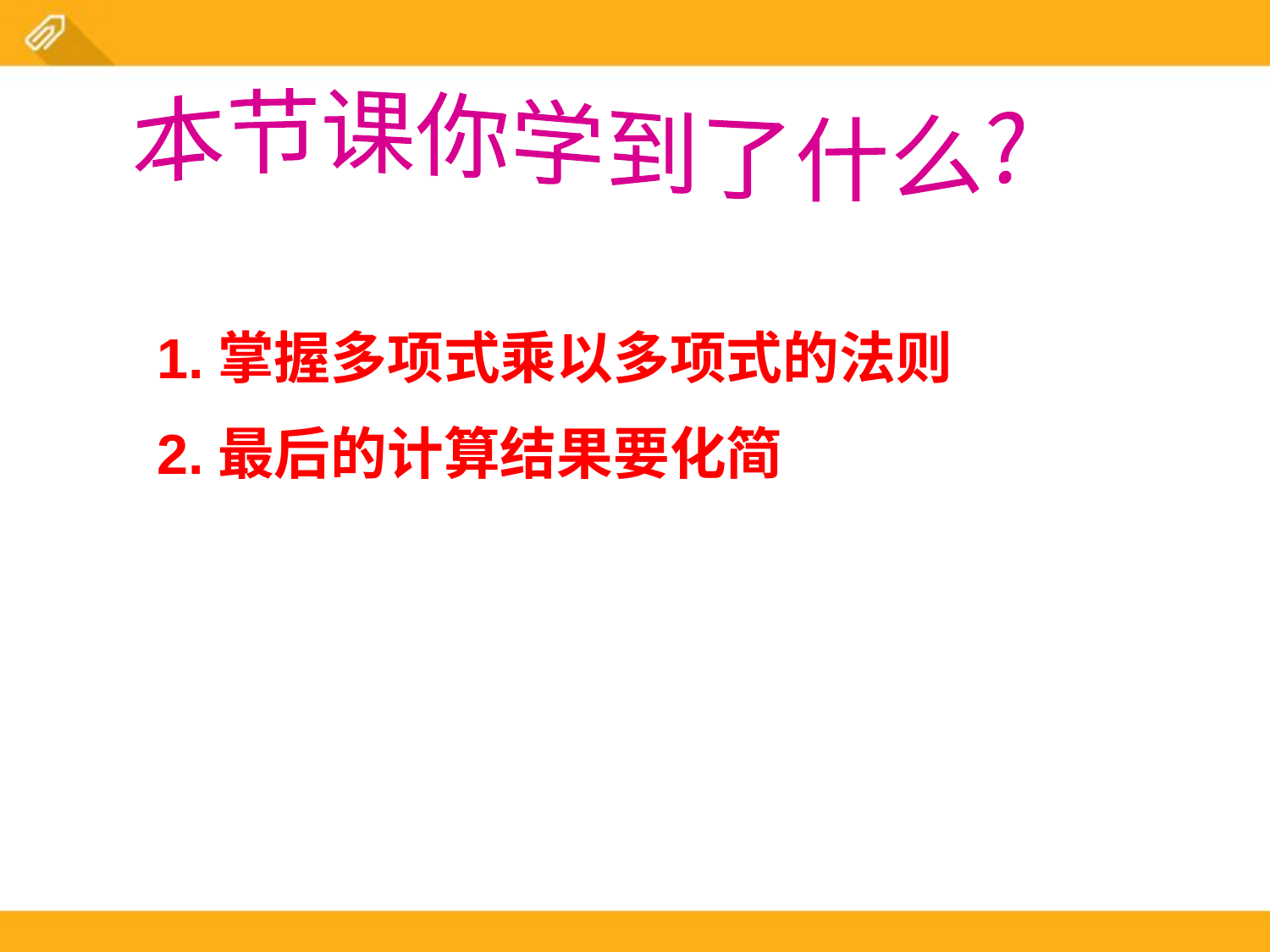

本节课你学到了什么?
1.掌握多项式乘以多项式的法则
2.最后的计算结果要化简